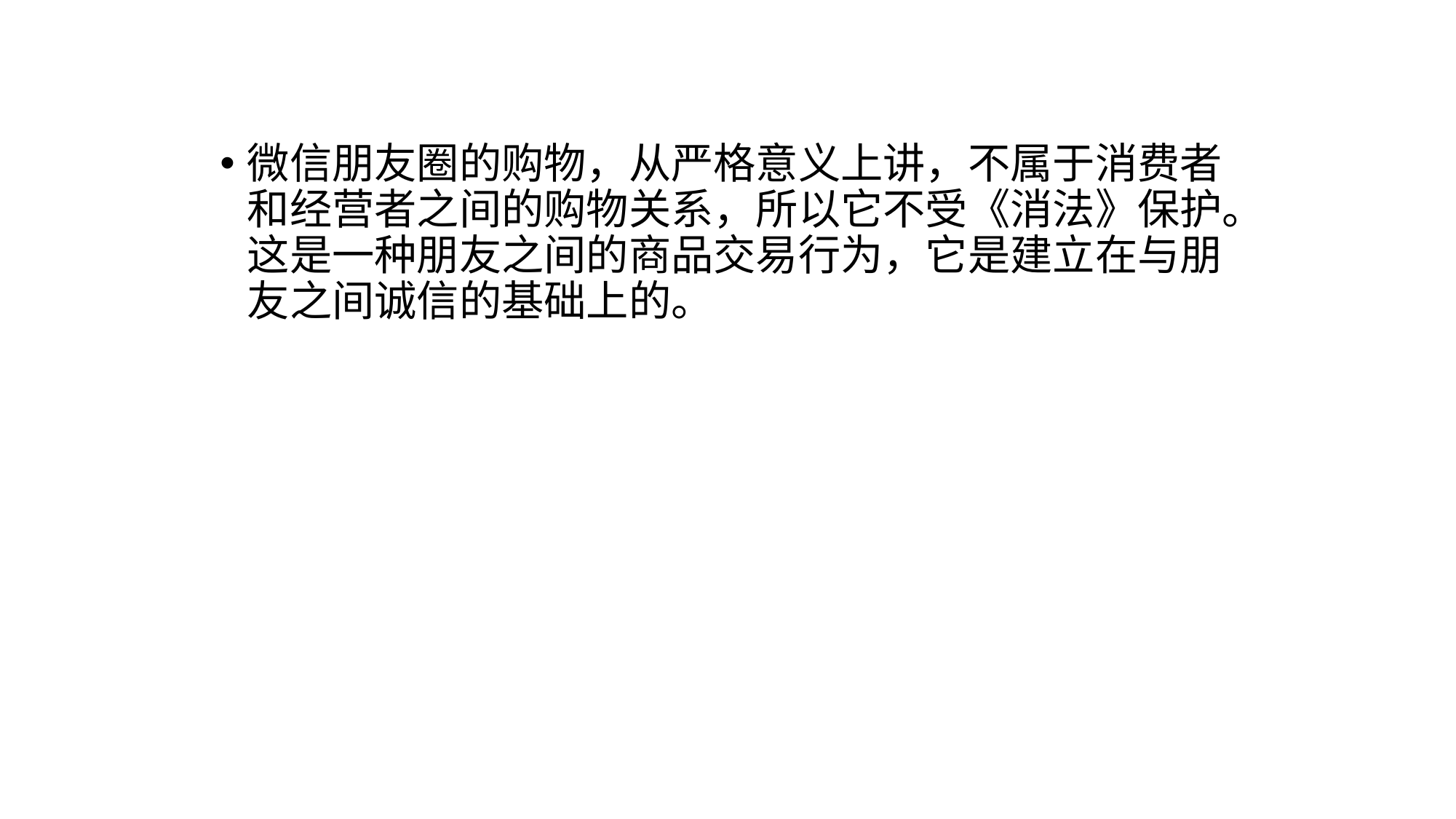

微信朋友圈的购物，从严格意义上讲，不属于消费者和经营者之间的购物关系，所以它不受《消法》保护。这是一种朋友之间的商品交易行为，它是建立在与朋友之间诚信的基础上的。